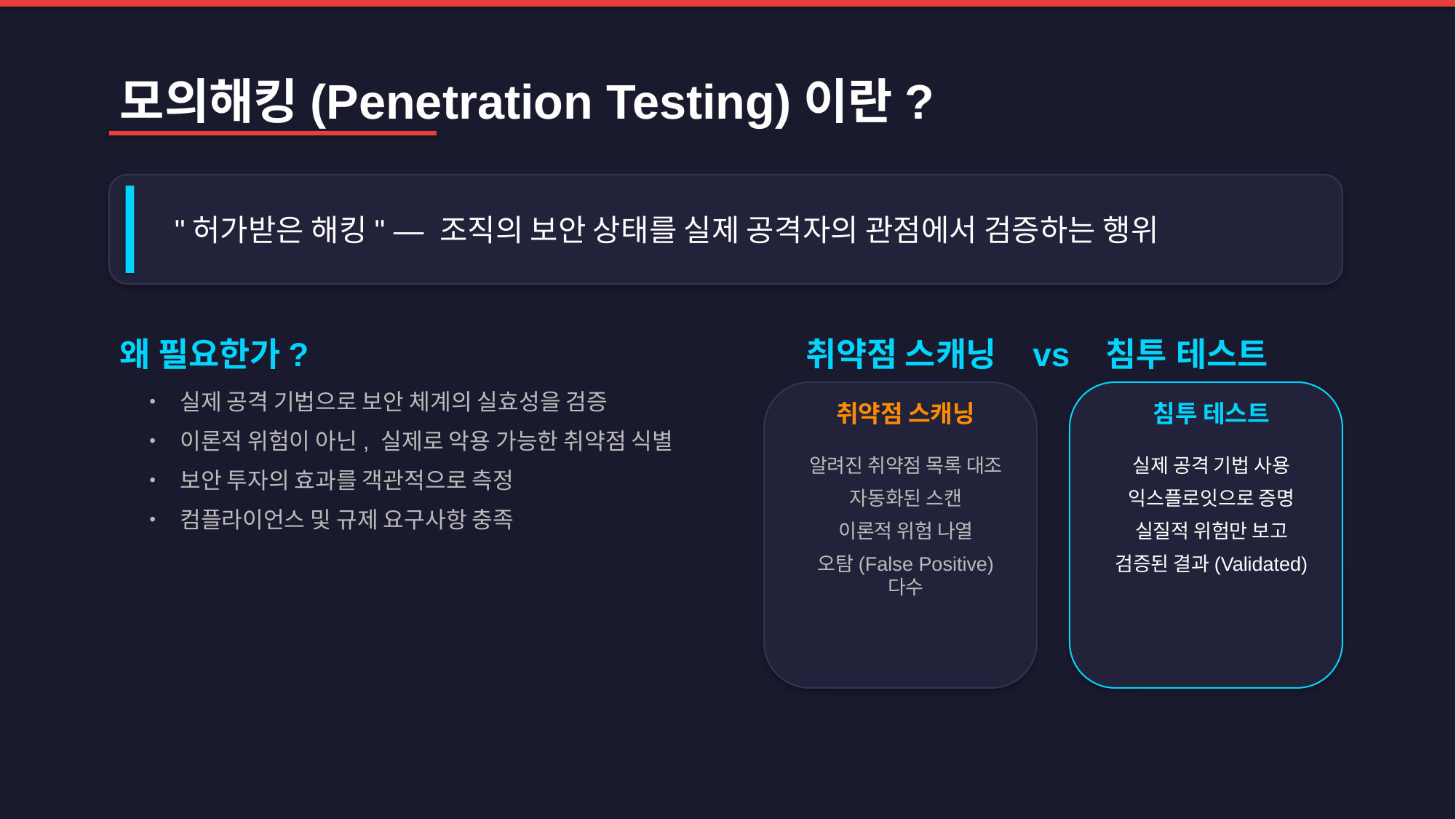

모의해킹(Penetration Testing)이란?

"허가받은 해킹" — 조직의 보안 상태를 실제 공격자의 관점에서 검증하는 행위
왜 필요한가?
취약점 스캐닝   vs   침투 테스트
•  실제 공격 기법으로 보안 체계의 실효성을 검증
•  이론적 위험이 아닌, 실제로 악용 가능한 취약점 식별
•  보안 투자의 효과를 객관적으로 측정
•  컴플라이언스 및 규제 요구사항 충족

취약점 스캐닝
침투 테스트
알려진 취약점 목록 대조
자동화된 스캔
이론적 위험 나열
오탐(False Positive) 다수
실제 공격 기법 사용
익스플로잇으로 증명
실질적 위험만 보고
검증된 결과(Validated)